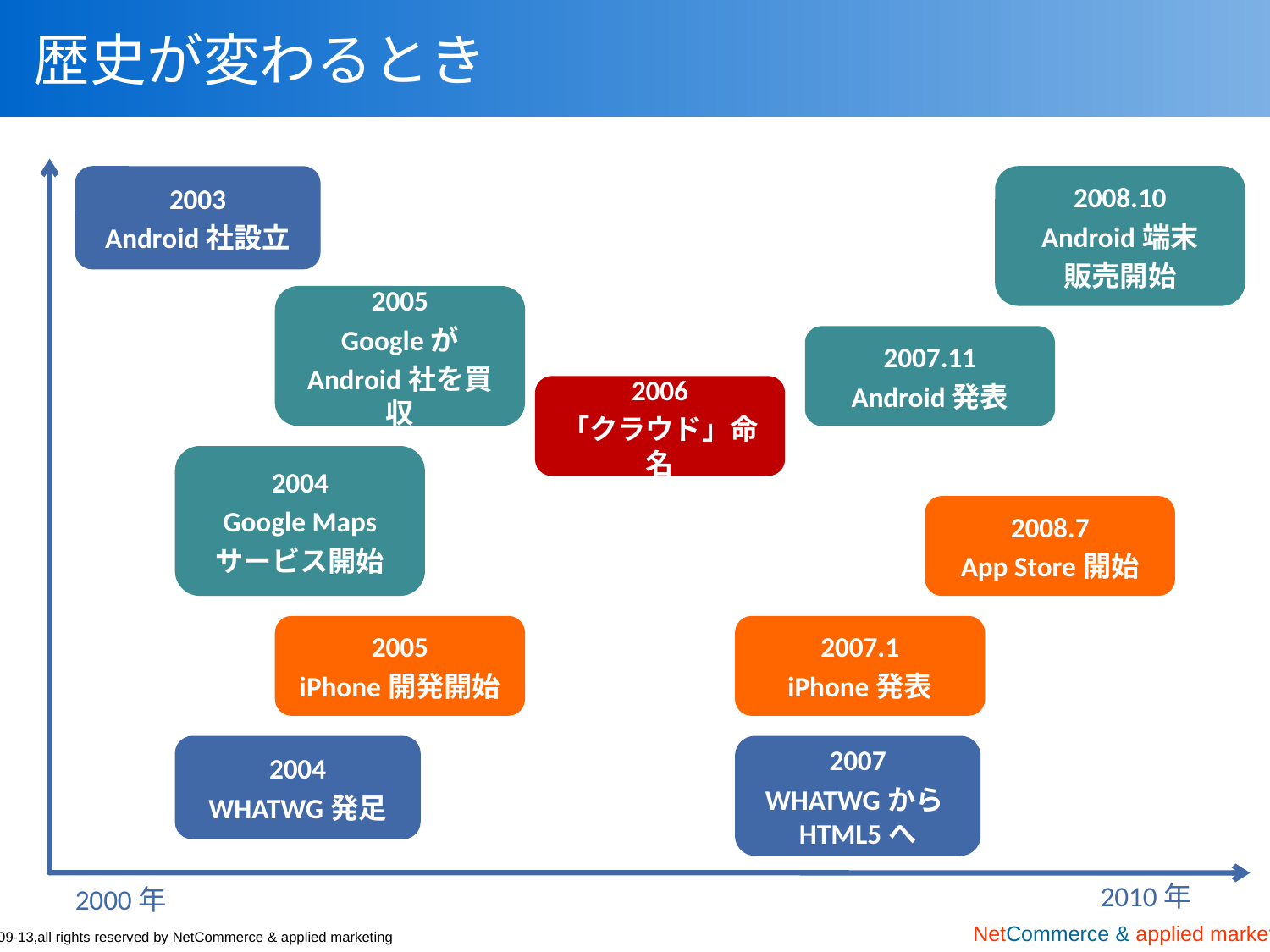

# 歴史が変わるとき
2003
Android社設立
2008.10
Android端末
販売開始
2005
Googleが
Android社を買収
2007.11
Android発表
2006
「クラウド」命名
2004
Google Maps
サービス開始
2008.7
App Store開始
2005
iPhone開発開始
2007.1
iPhone発表
2004
WHATWG発足
2007
WHATWGからHTML5へ
2010年
2000年